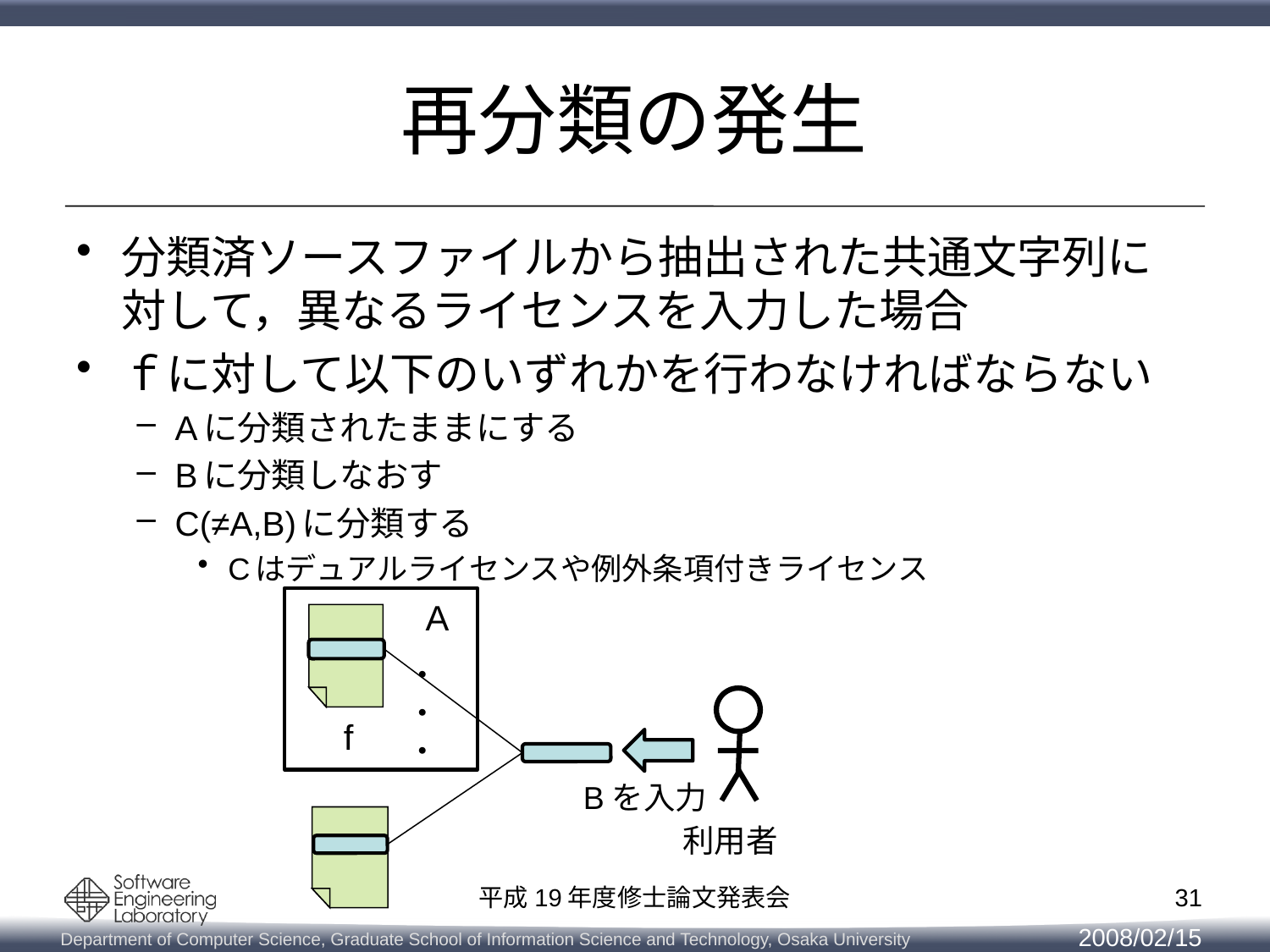

# 再分類の発生
分類済ソースファイルから抽出された共通文字列に対して，異なるライセンスを入力した場合
ｆに対して以下のいずれかを行わなければならない
Aに分類されたままにする
Bに分類しなおす
C(≠A,B)に分類する
Cはデュアルライセンスや例外条項付きライセンス

A

・・・

f

Bを入力

利用者

31
平成19年度修士論文発表会
2008/02/15